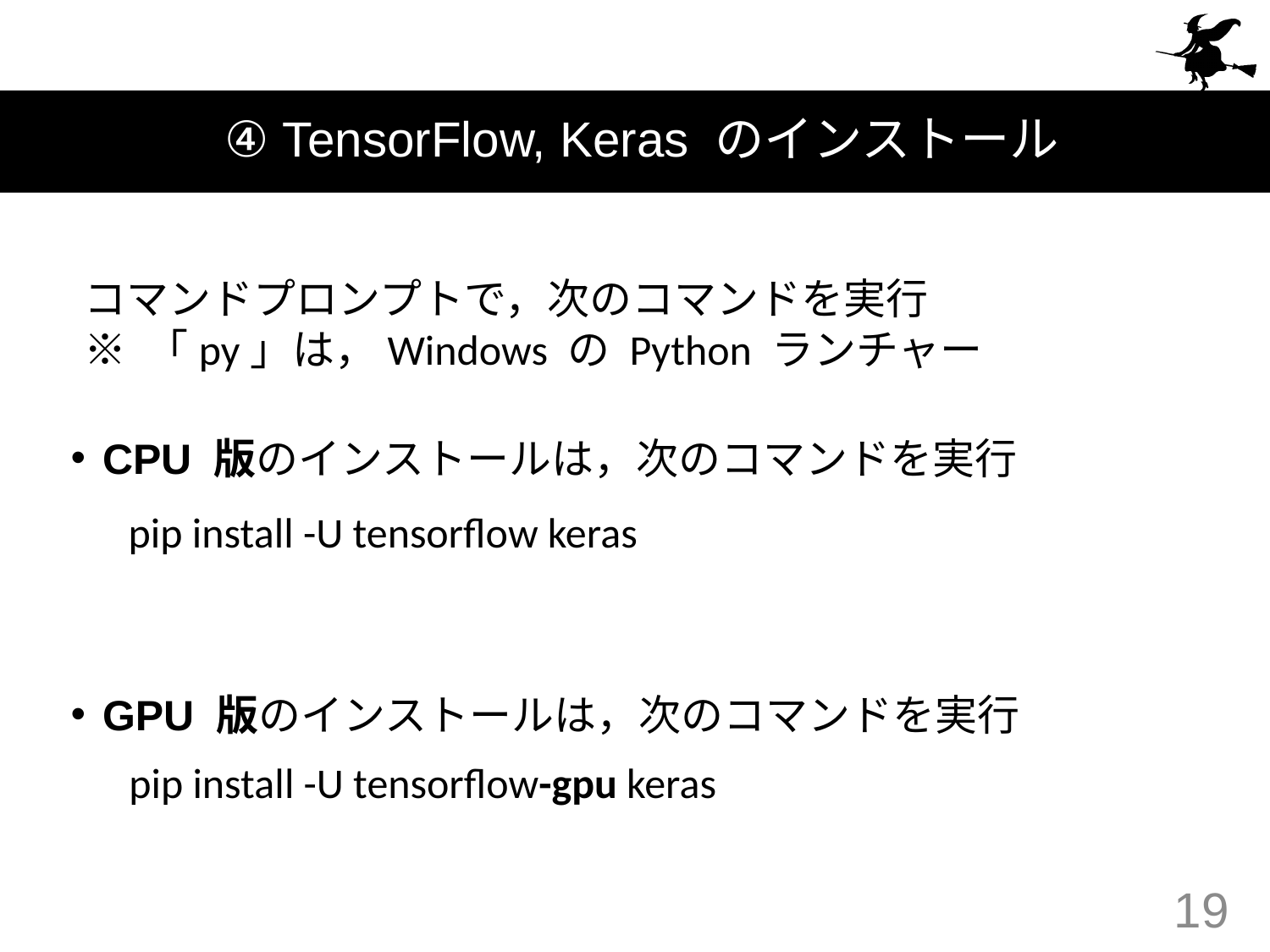

# ④ TensorFlow, Keras のインストール

コマンドプロンプトで，次のコマンドを実行
※ 「py」は，Windows の Python ランチャー
CPU 版のインストールは，次のコマンドを実行
pip install -U tensorflow keras
GPU 版のインストールは，次のコマンドを実行
pip install -U tensorflow-gpu keras
19